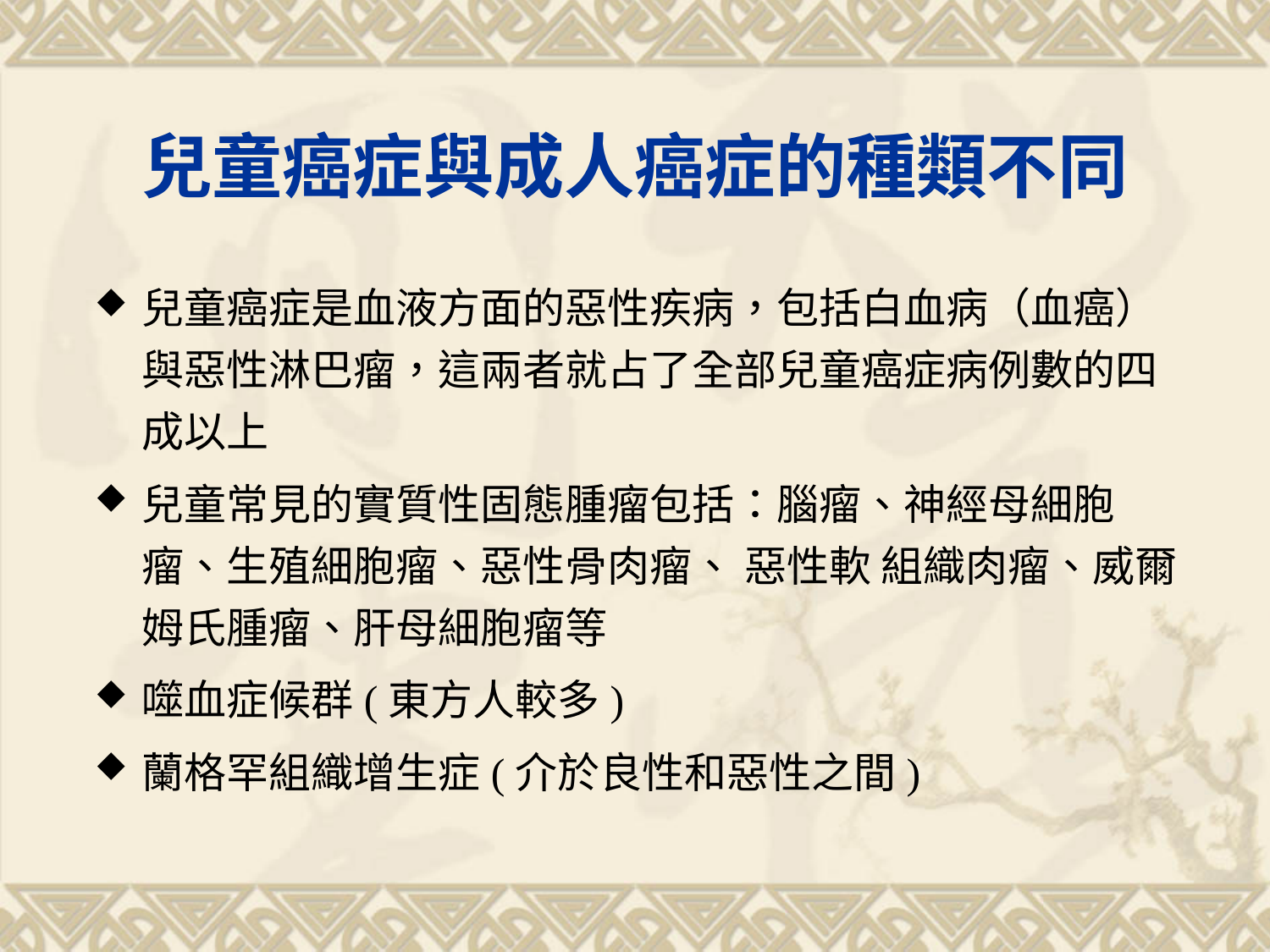

# 兒童癌症與成人癌症的種類不同
兒童癌症是血液方面的惡性疾病，包括白血病（血癌）與惡性淋巴瘤，這兩者就占了全部兒童癌症病例數的四成以上
兒童常見的實質性固態腫瘤包括：腦瘤、神經母細胞瘤、生殖細胞瘤、惡性骨肉瘤、 惡性軟 組織肉瘤、威爾姆氏腫瘤、肝母細胞瘤等
噬血症候群(東方人較多)
蘭格罕組織增生症(介於良性和惡性之間)